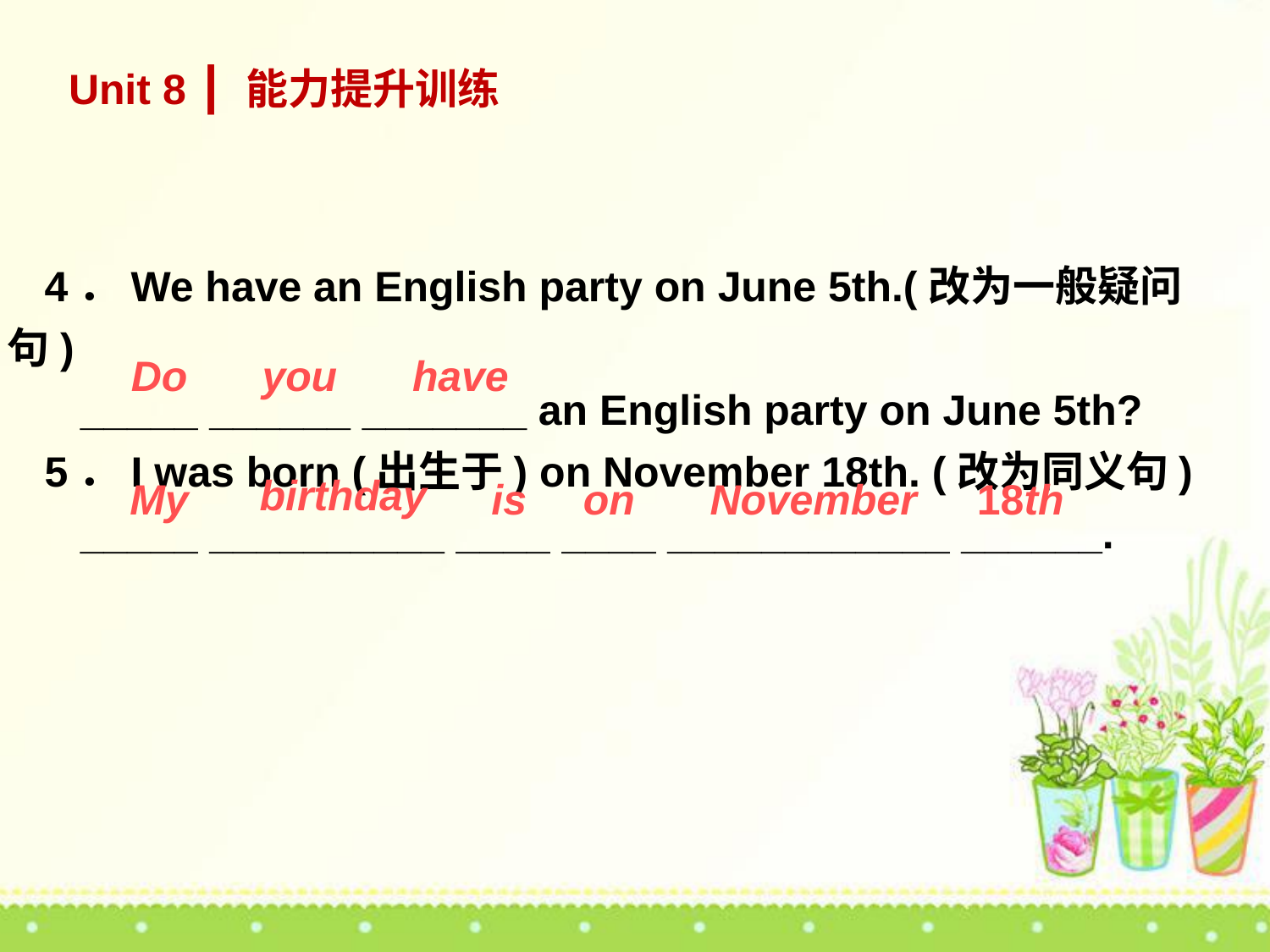

Unit 8 ┃ 能力提升训练
4．We have an English party on June 5th.(改为一般疑问句)
   _____ ______ _______ an English party on June 5th?
5．I was born (出生于) on November 18th. (改为同义句)
   _____ __________ ____ ____ ____________ ______.
Do
you
have
birthday
My
is
on
November
18th